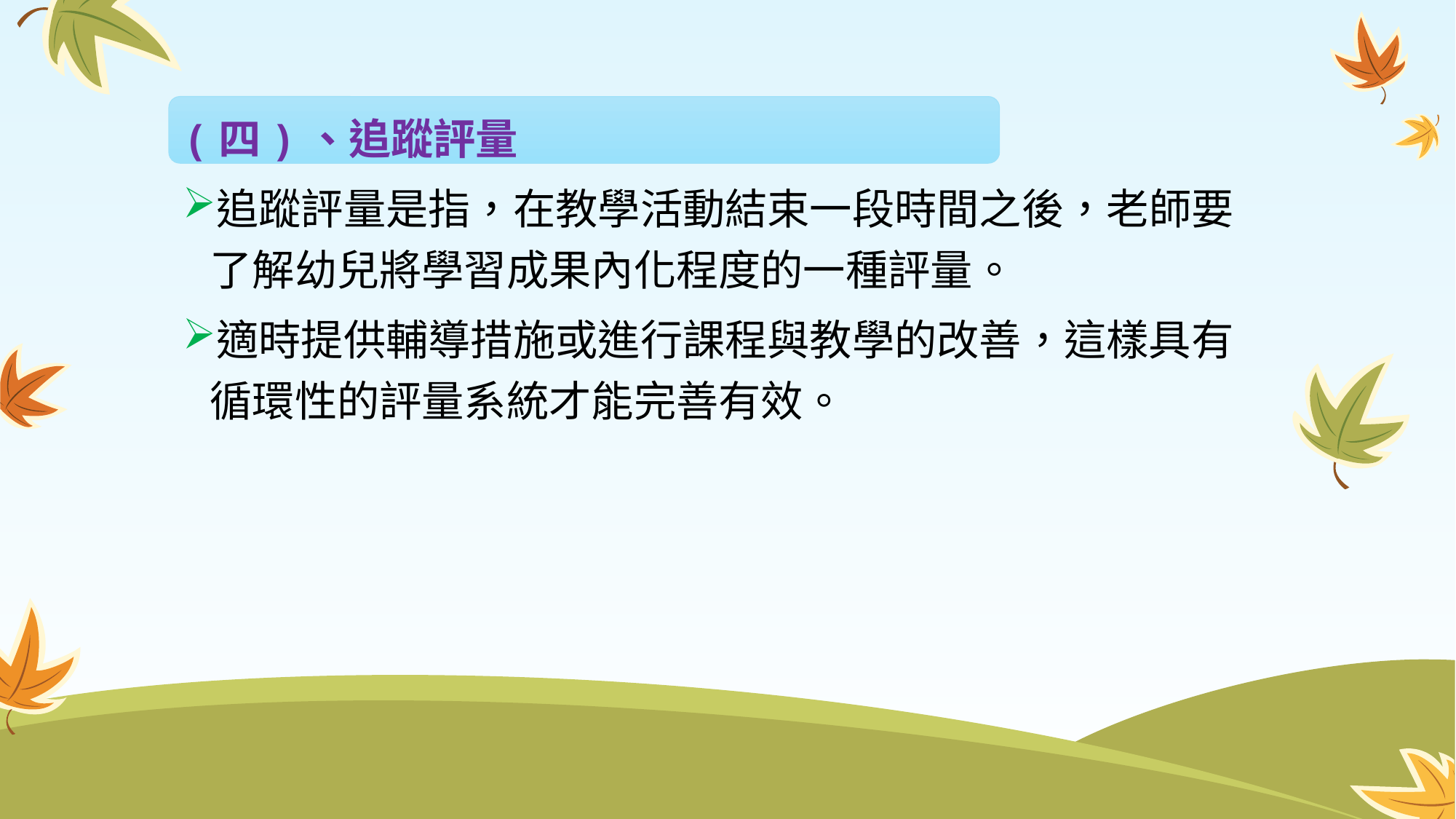

(四)、追蹤評量
追蹤評量是指，在教學活動結束一段時間之後，老師要了解幼兒將學習成果內化程度的一種評量。
適時提供輔導措施或進行課程與教學的改善，這樣具有循環性的評量系統才能完善有效。